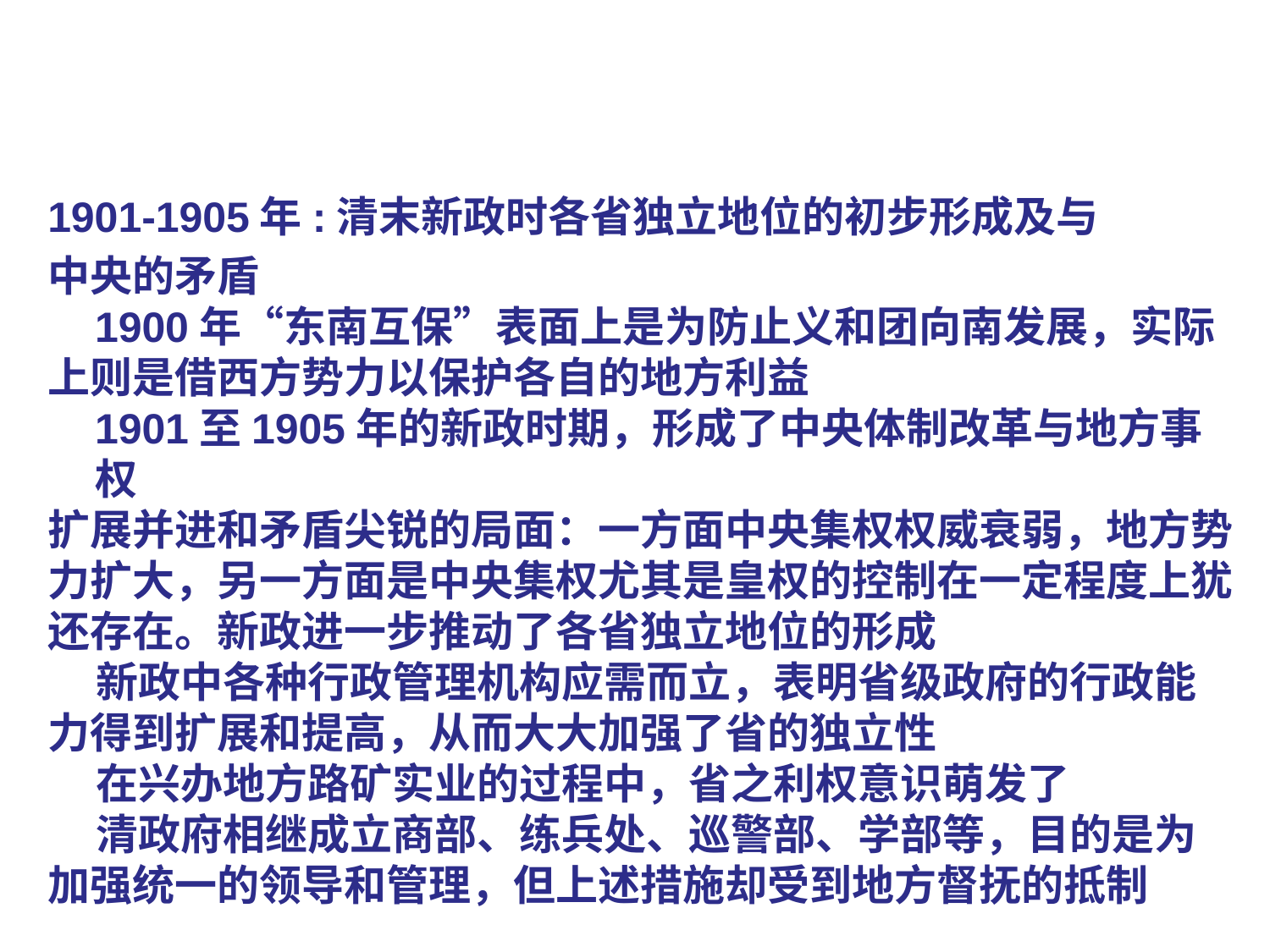

1901-1905年:清末新政时各省独立地位的初步形成及与
中央的矛盾
    1900年“东南互保”表面上是为防止义和团向南发展，实际
上则是借西方势力以保护各自的地方利益
    1901至1905年的新政时期，形成了中央体制改革与地方事权
扩展并进和矛盾尖锐的局面：一方面中央集权权威衰弱，地方势
力扩大，另一方面是中央集权尤其是皇权的控制在一定程度上犹
还存在。新政进一步推动了各省独立地位的形成
    新政中各种行政管理机构应需而立，表明省级政府的行政能
力得到扩展和提高，从而大大加强了省的独立性
    在兴办地方路矿实业的过程中，省之利权意识萌发了
    清政府相继成立商部、练兵处、巡警部、学部等，目的是为
加强统一的领导和管理，但上述措施却受到地方督抚的抵制